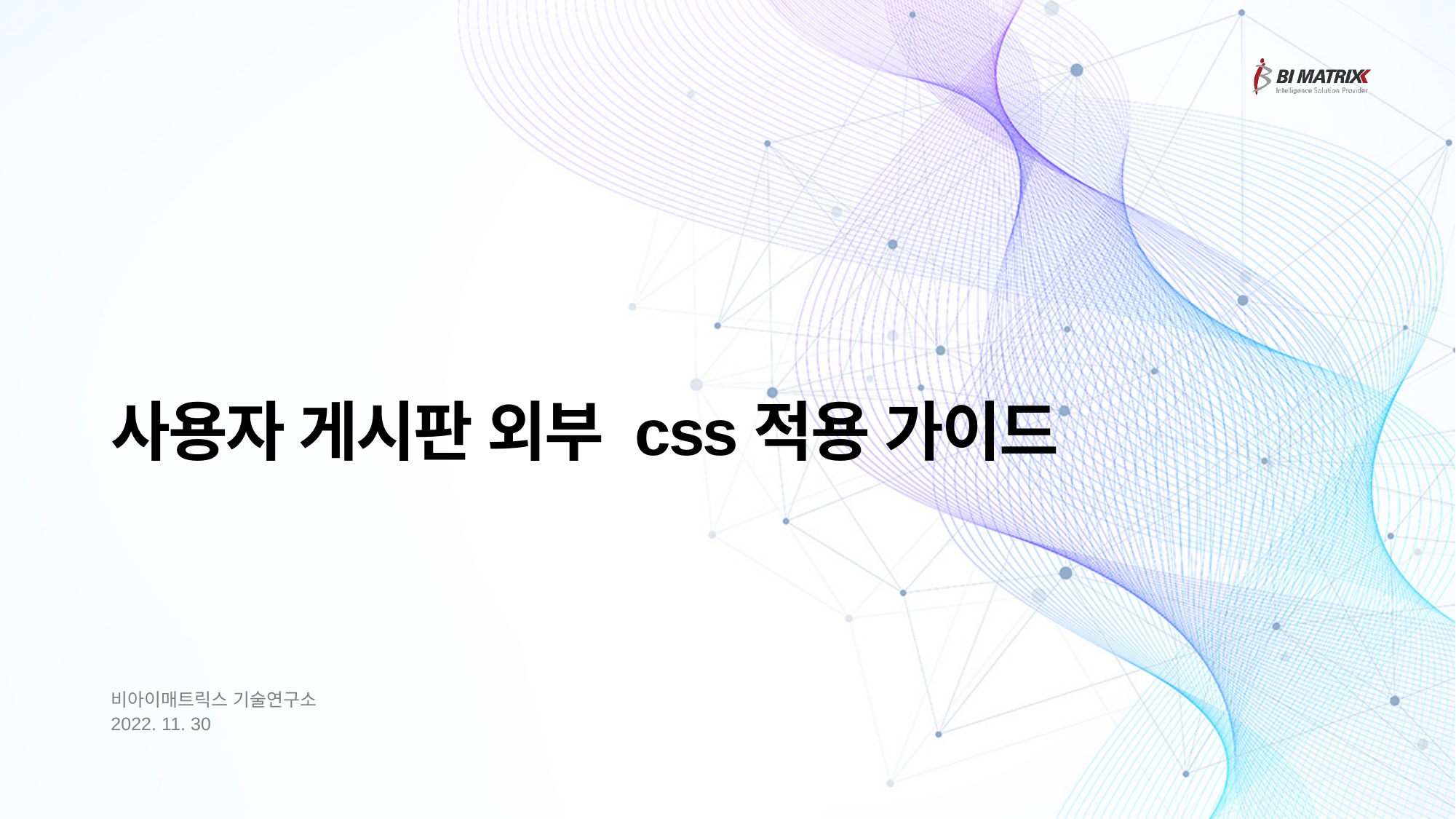

# 사용자 게시판 외부 css적용 가이드

비아이매트릭스 기술연구소
2022. 11. 30